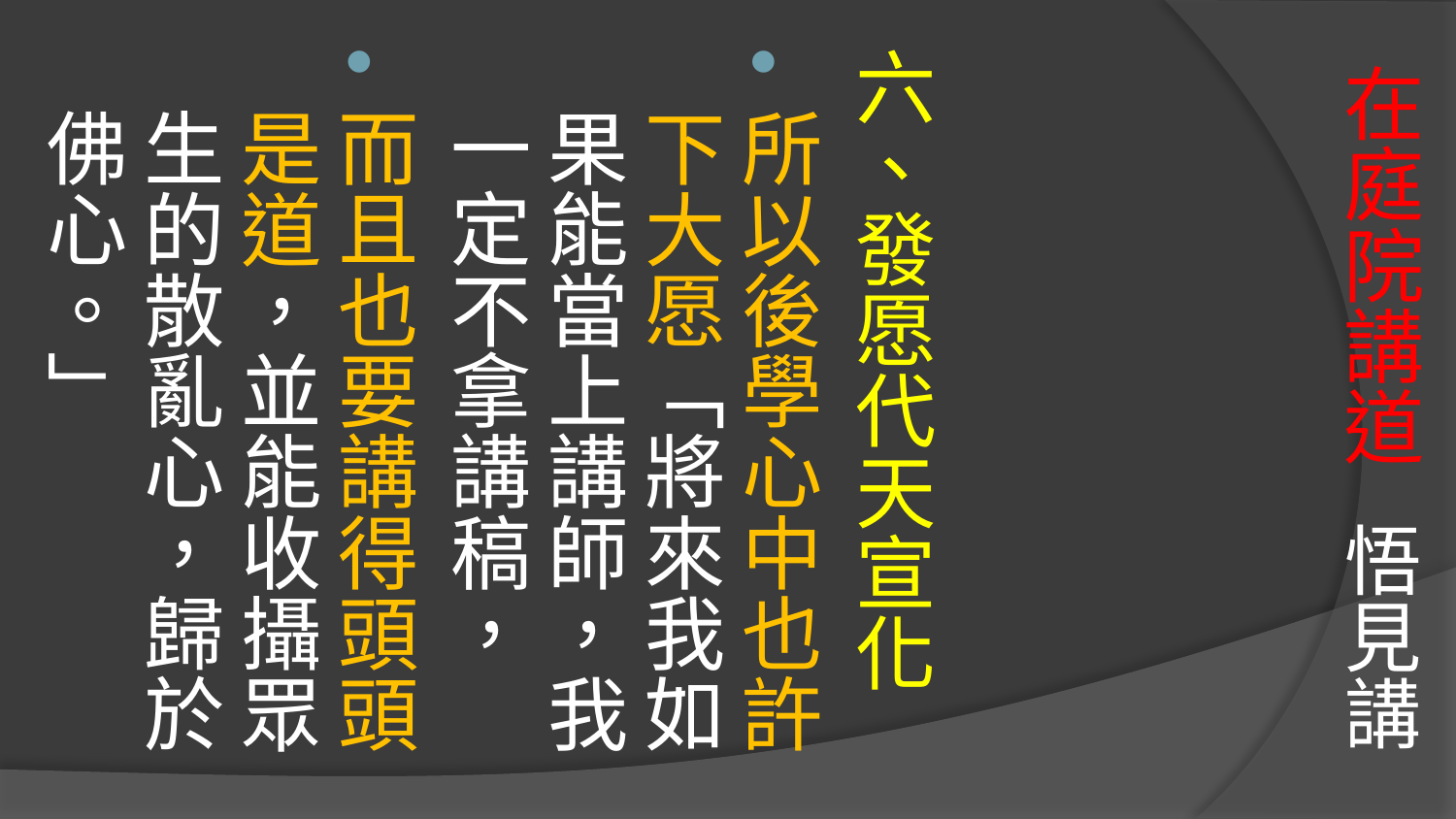

# 在庭院講道   悟見講
六、發愿代天宣化
所以後學心中也許下大愿「將來我如果能當上講師，我一定不拿講稿，
而且也要講得頭頭是道，並能收攝眾生的散亂心，歸於佛心。」